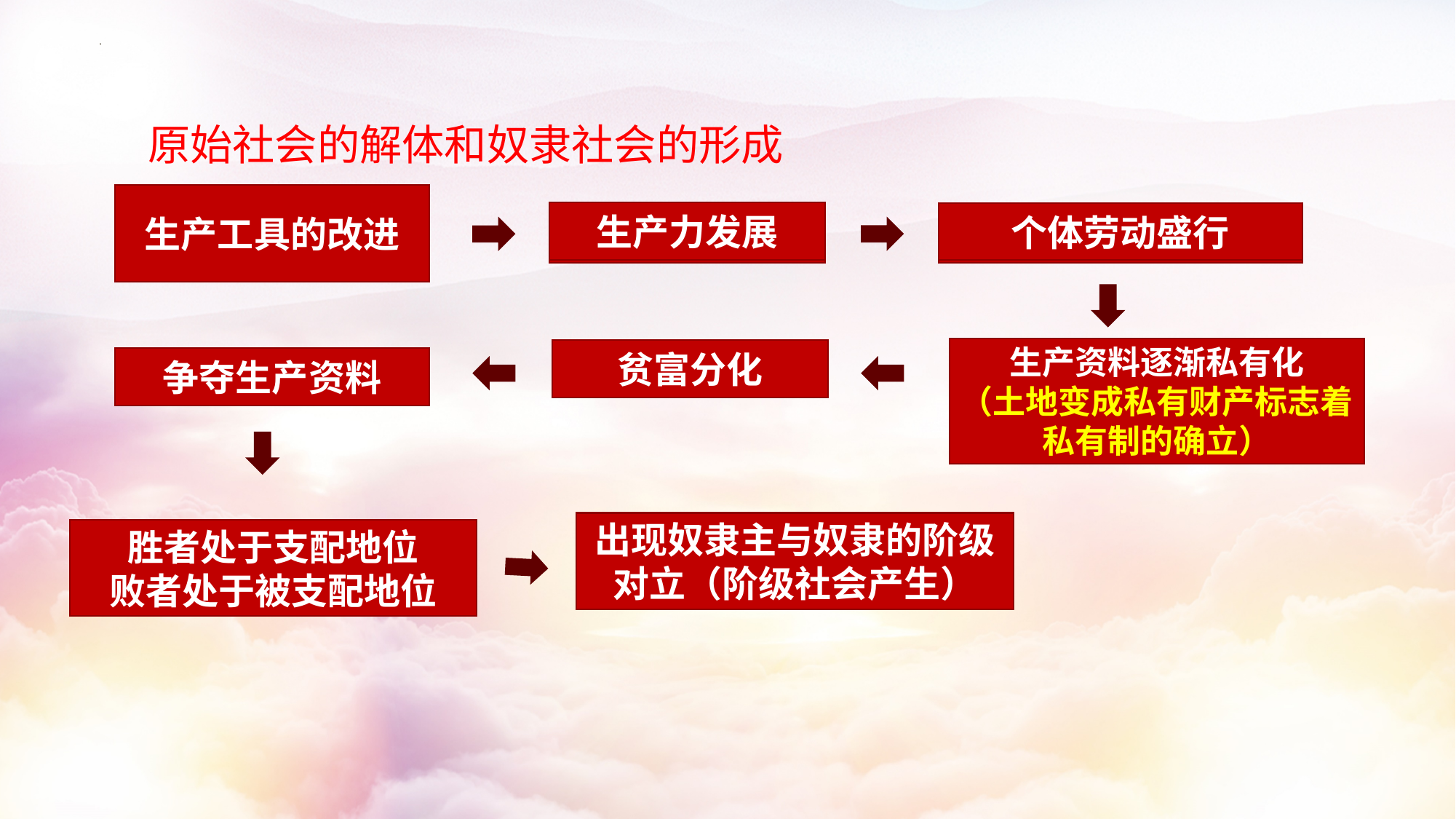

原始社会的解体和奴隶社会的形成
生产工具的改进
生产力发展
个体劳动盛行
生产力发展
个体劳动盛行

贫富分化
争夺生产资料

出现奴隶主与奴隶的阶级对立（阶级社会产生）
胜者处于支配地位
败者处于被支配地位

生产资料逐渐私有化
（土地变成私有财产标志着私有制的确立）